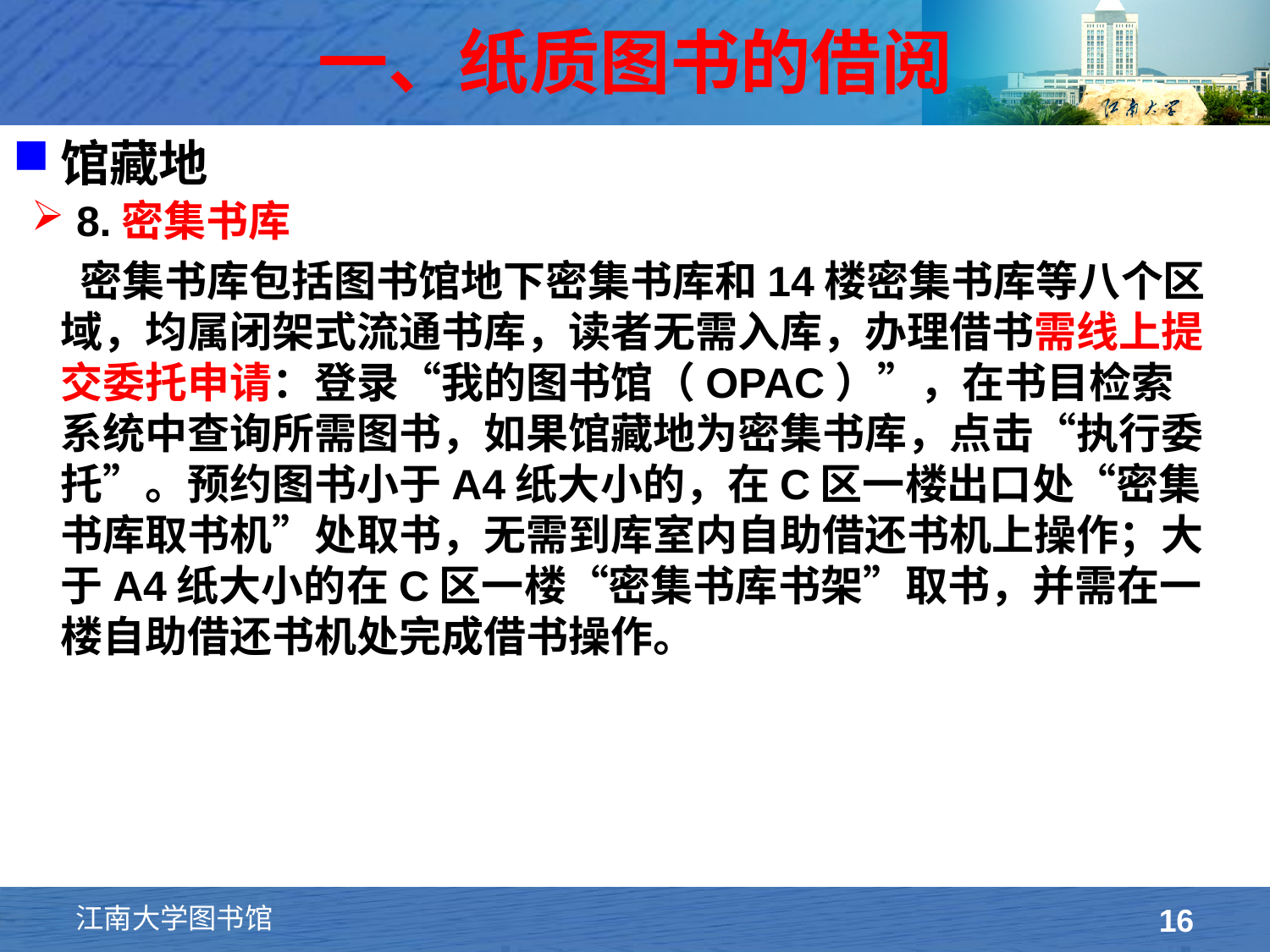

# 一、纸质图书的借阅
馆藏地
8.密集书库
      密集书库包括图书馆地下密集书库和14楼密集书库等八个区域，均属闭架式流通书库，读者无需入库，办理借书需线上提交委托申请：登录“我的图书馆（OPAC）”，在书目检索系统中查询所需图书，如果馆藏地为密集书库，点击“执行委托”。预约图书小于A4纸大小的，在C区一楼出口处“密集书库取书机”处取书，无需到库室内自助借还书机上操作；大于A4纸大小的在C区一楼“密集书库书架”取书，并需在一楼自助借还书机处完成借书操作。